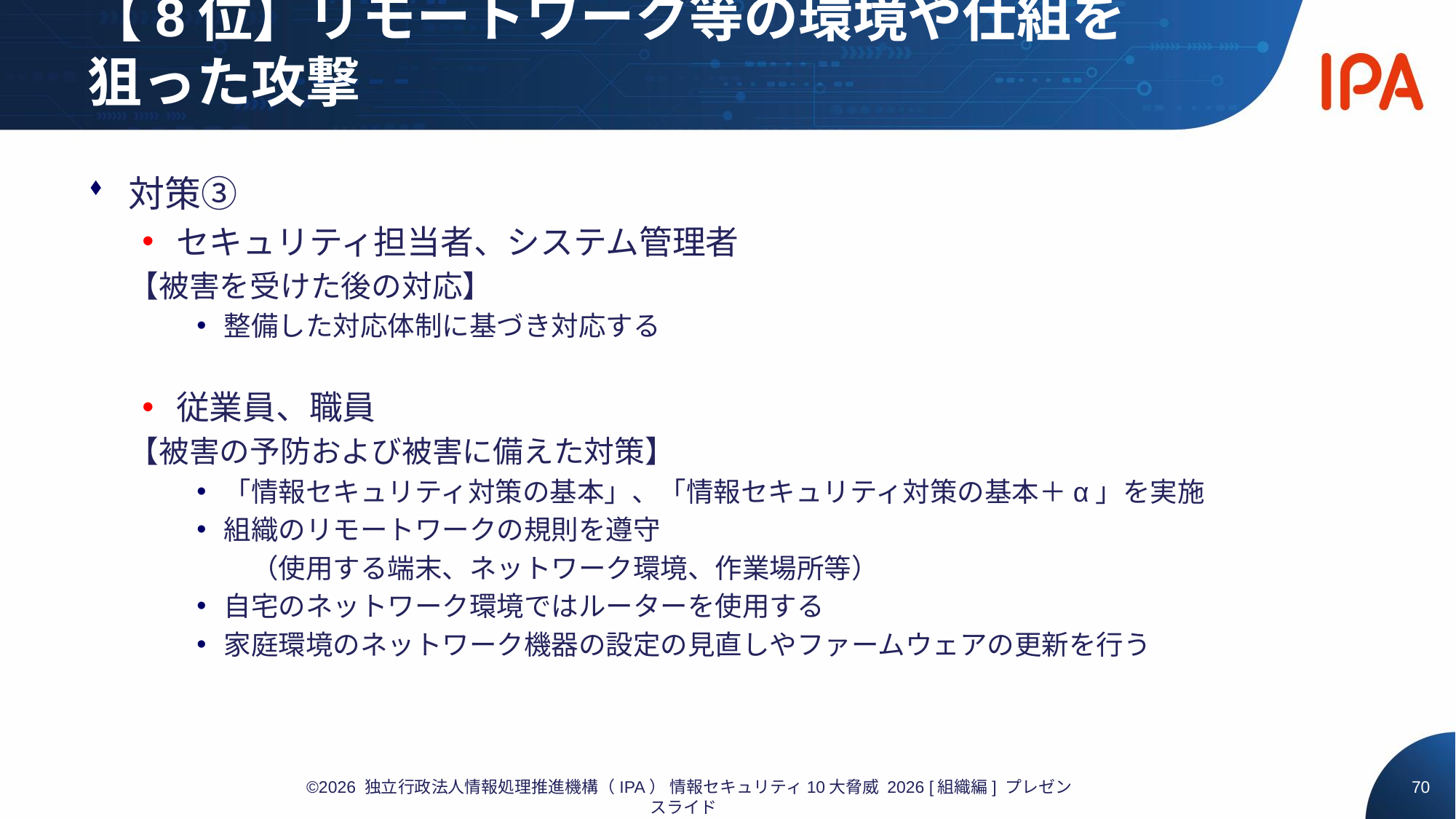

# 【8位】リモートワーク等の環境や仕組を狙った攻撃
対策③
セキュリティ担当者、システム管理者
【被害を受けた後の対応】
整備した対応体制に基づき対応する

従業員、職員
【被害の予防および被害に備えた対策】
「情報セキュリティ対策の基本」、「情報セキュリティ対策の基本＋α」を実施
組織のリモートワークの規則を遵守
　　　（使用する端末、ネットワーク環境、作業場所等）
自宅のネットワーク環境ではルーターを使用する
家庭環境のネットワーク機器の設定の見直しやファームウェアの更新を行う

70
©2026 独立行政法人情報処理推進機構（IPA） 情報セキュリティ10大脅威 2026 [組織編] プレゼンスライド